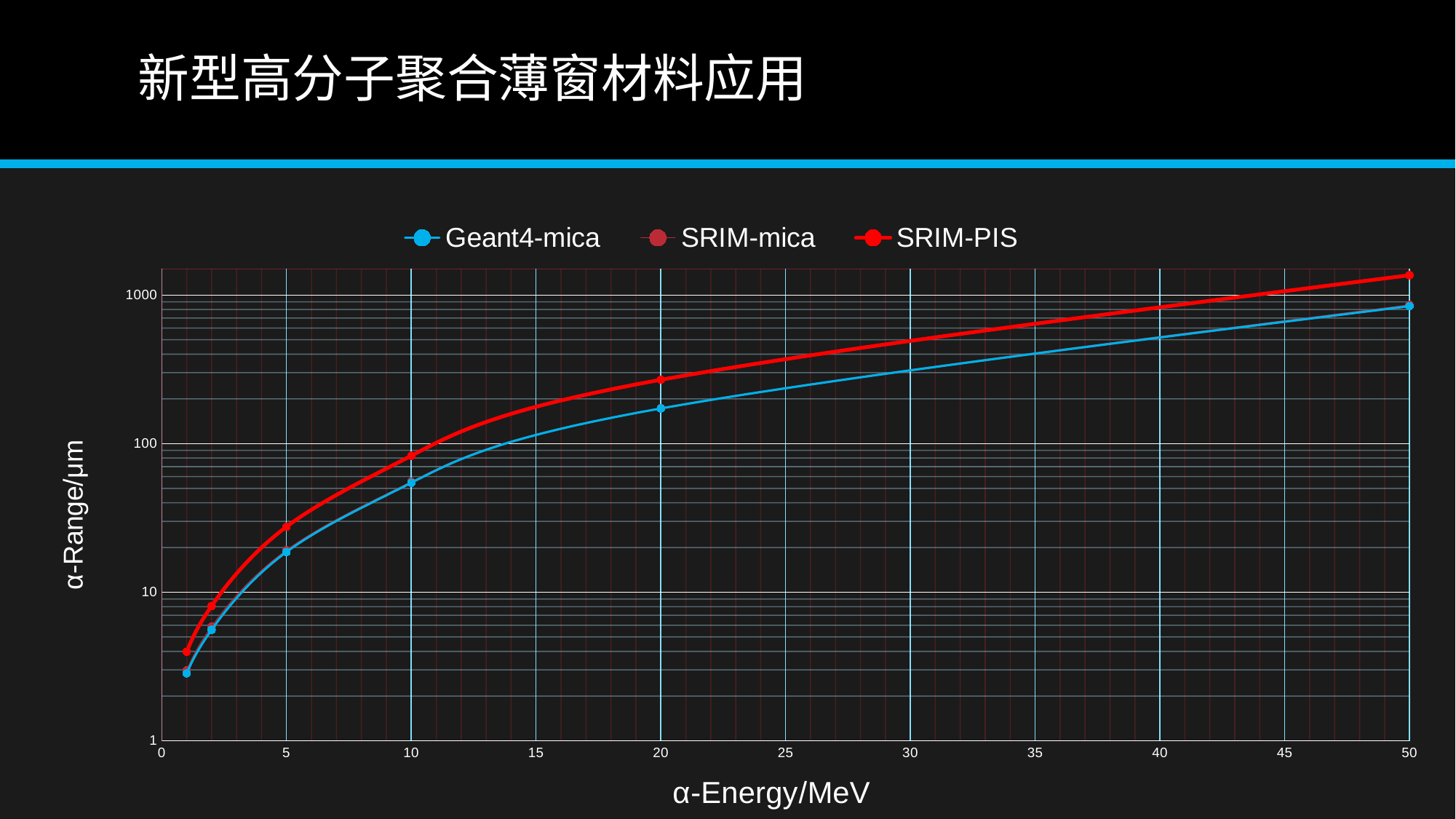

# 新型高分子聚合薄窗材料应用

### Chart

| Category |  |  |  |
|---|---|---|---|